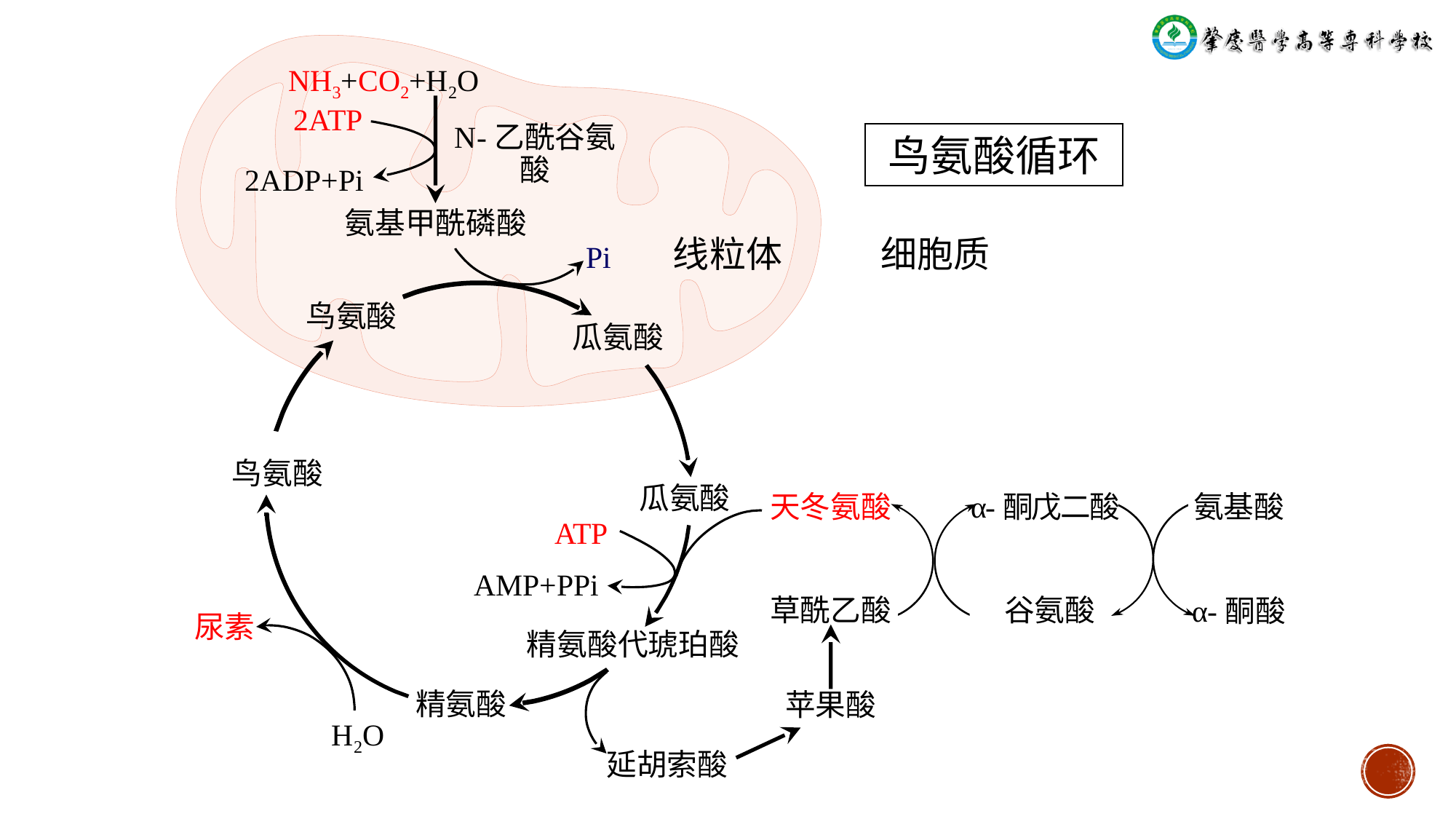

NH3+CO2+H2O

2ATP
N-乙酰谷氨酸

鸟氨酸循环
2ADP+Pi
氨基甲酰磷酸

线粒体
细胞质
Pi

鸟氨酸

瓜氨酸

鸟氨酸

瓜氨酸

天冬氨酸
α-酮戊二酸
氨基酸

ATP

AMP+PPi
草酰乙酸
谷氨酸
α-酮酸

尿素

精氨酸代琥珀酸

精氨酸
苹果酸

H2O

延胡索酸